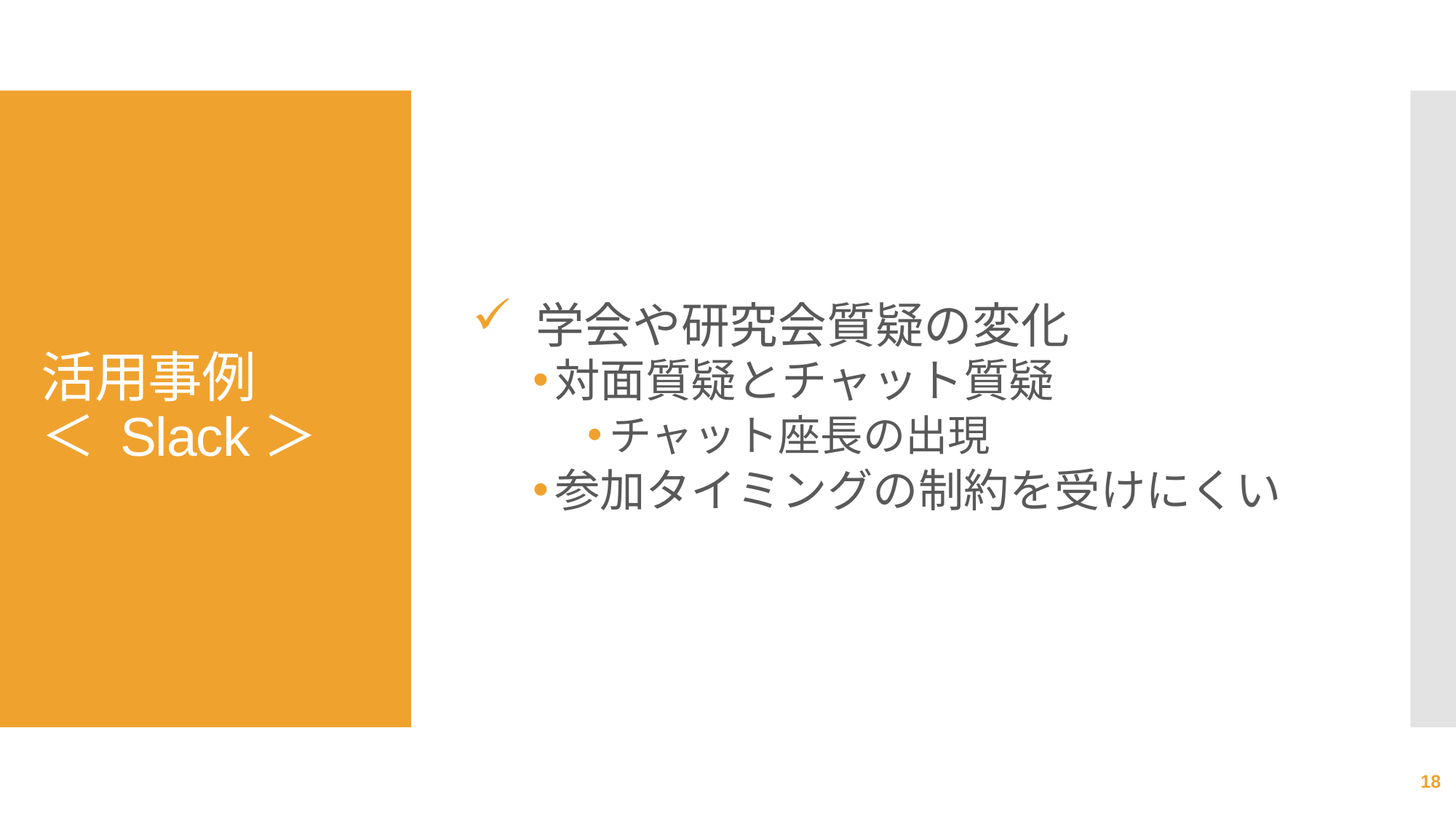

学会や研究会質疑の変化
対面質疑とチャット質疑
チャット座長の出現
参加タイミングの制約を受けにくい
# 活用事例 ＜ Slack＞
18